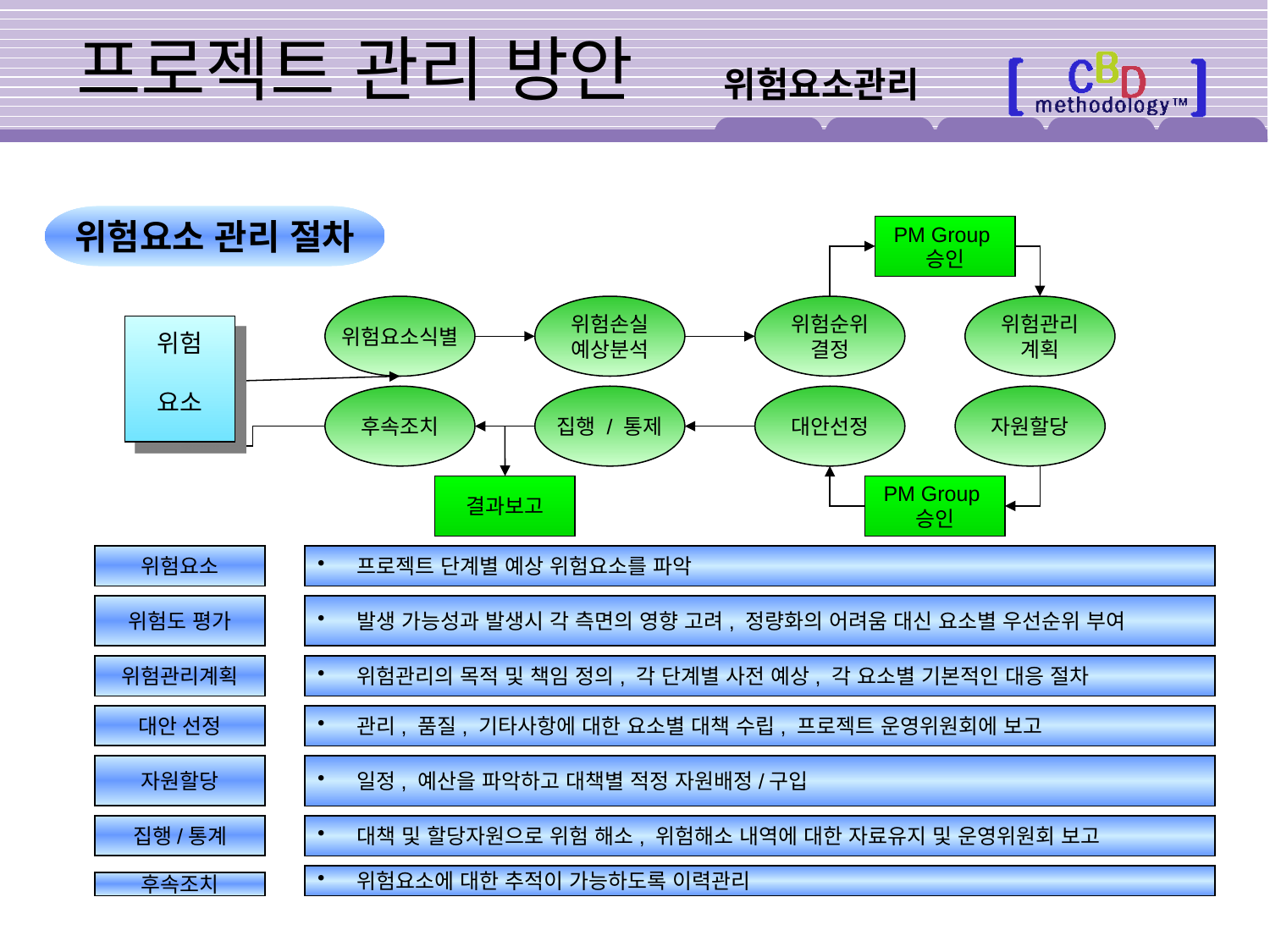

# 프로젝트 관리 방안
위험요소관리
위험요소 관리 절차
PM Group
승인
위험요소식별
위험손실
예상분석
위험순위
결정
위험관리
계획
위험

요소
후속조치
집행 / 통제
대안선정
자원할당
결과보고
PM Group
승인
위험요소
 프로젝트 단계별 예상 위험요소를 파악
위험도 평가
 발생 가능성과 발생시 각 측면의 영향 고려, 정량화의 어려움 대신 요소별 우선순위 부여
위험관리계획
 위험관리의 목적 및 책임 정의, 각 단계별 사전 예상, 각 요소별 기본적인 대응 절차
대안 선정
 관리, 품질, 기타사항에 대한 요소별 대책 수립, 프로젝트 운영위원회에 보고
자원할당
 일정, 예산을 파악하고 대책별 적정 자원배정/구입
집행/통계
 대책 및 할당자원으로 위험 해소, 위험해소 내역에 대한 자료유지 및 운영위원회 보고
 위험요소에 대한 추적이 가능하도록 이력관리
후속조치